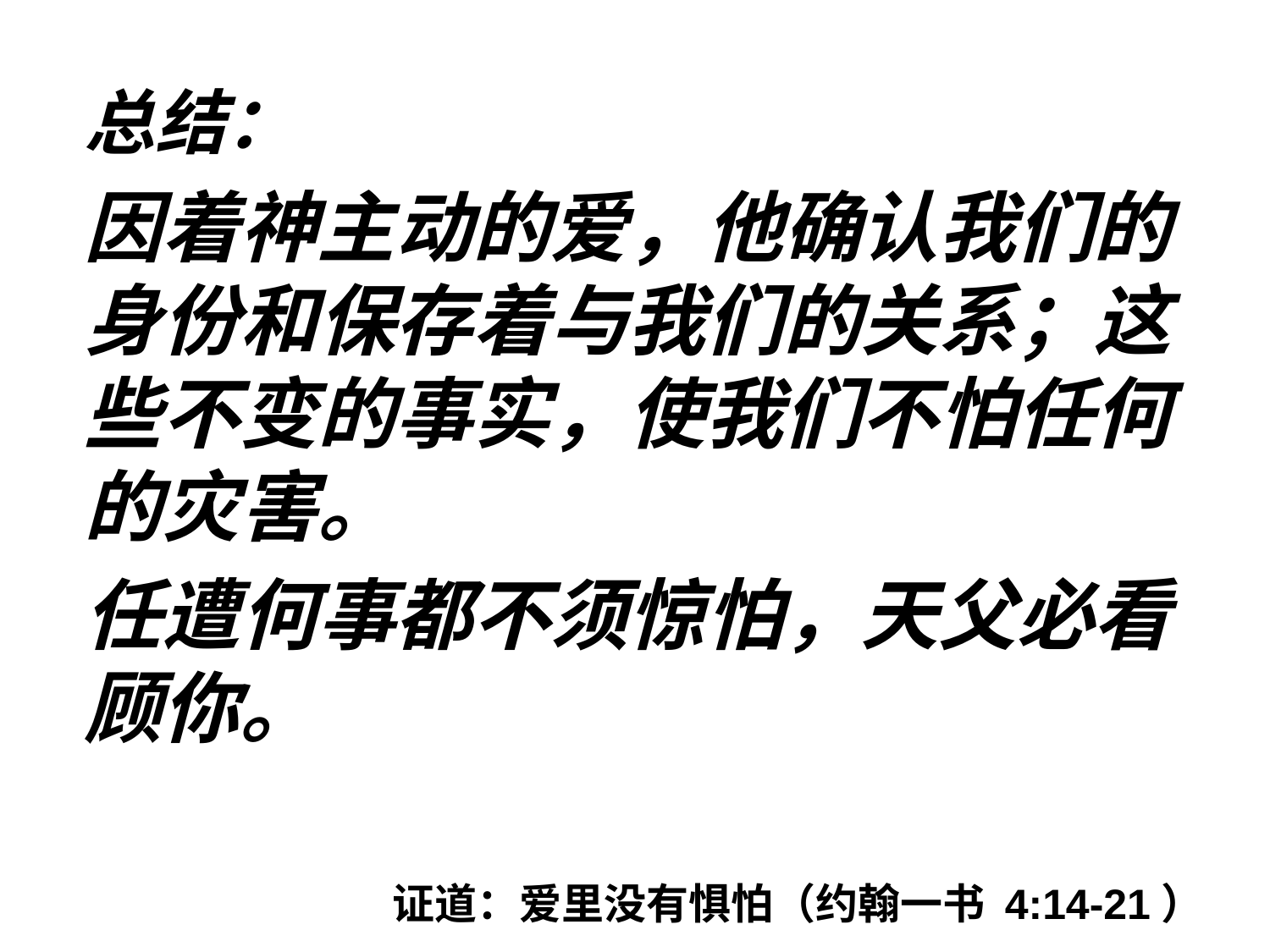

总结：
因着神主动的爱，他确认我们的身份和保存着与我们的关系；这些不变的事实，使我们不怕任何的灾害。
任遭何事都不须惊怕，天父必看顾你。
# 证道：爱里没有惧怕（约翰一书 4:14-21）